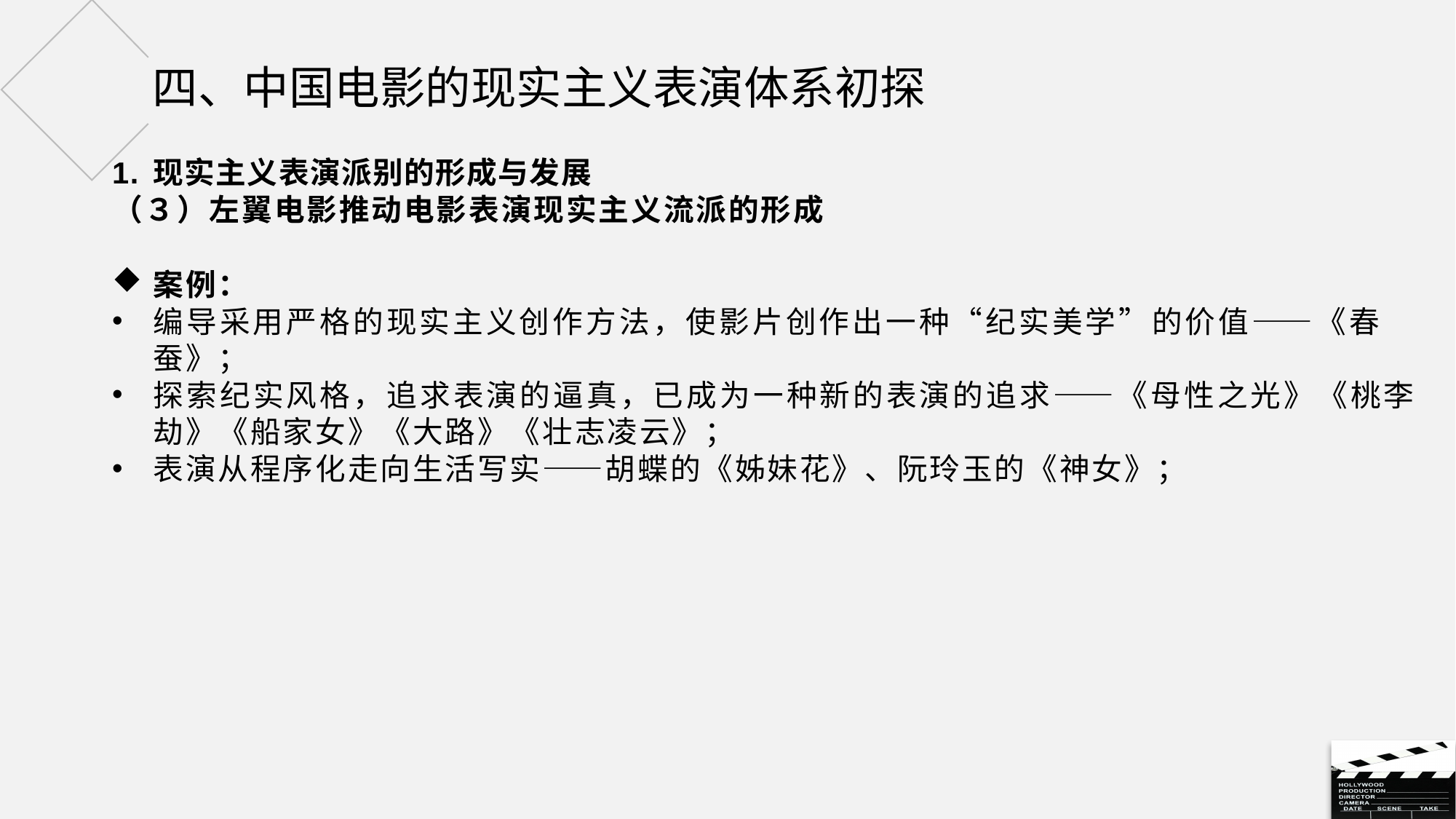

# 四、中国电影的现实主义表演体系初探
现实主义表演派别的形成与发展
（３）左翼电影推动电影表演现实主义流派的形成

案例：
编导采用严格的现实主义创作方法，使影片创作出一种“纪实美学”的价值——《春蚕》；
探索纪实风格，追求表演的逼真，已成为一种新的表演的追求——《母性之光》《桃李劫》《船家女》《大路》《壮志凌云》；
表演从程序化走向生活写实——胡蝶的《姊妹花》、阮玲玉的《神女》；